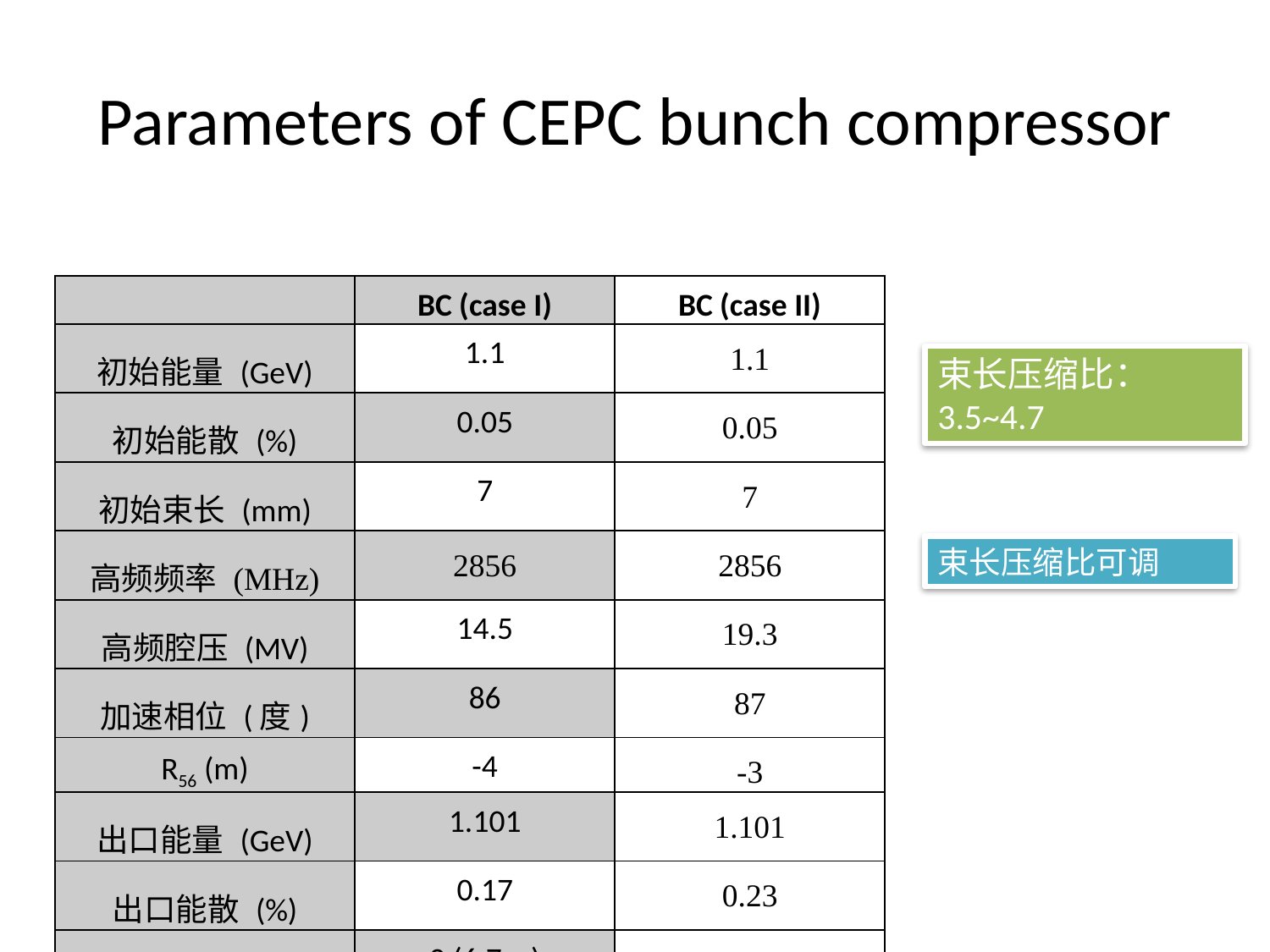

# Parameters of CEPC bunch compressor
|  | BC (case I) | BC (case II) |
| --- | --- | --- |
| 初始能量 (GeV) | 1.1 | 1.1 |
| 初始能散 (%) | 0.05 | 0.05 |
| 初始束长 (mm) | 7 | 7 |
| 高频频率 (MHz) | 2856 | 2856 |
| 高频腔压 (MV) | 14.5 | 19.3 |
| 加速相位 (度) | 86 | 87 |
| R56 (m) | -4 | -3 |
| 出口能量 (GeV) | 1.101 | 1.101 |
| 出口能散 (%) | 0.17 | 0.23 |
| 出口束长 (mm) | 2 (6.7ps) | 1.5 (5ps) |
束长压缩比：3.5~4.7
束长压缩比可调